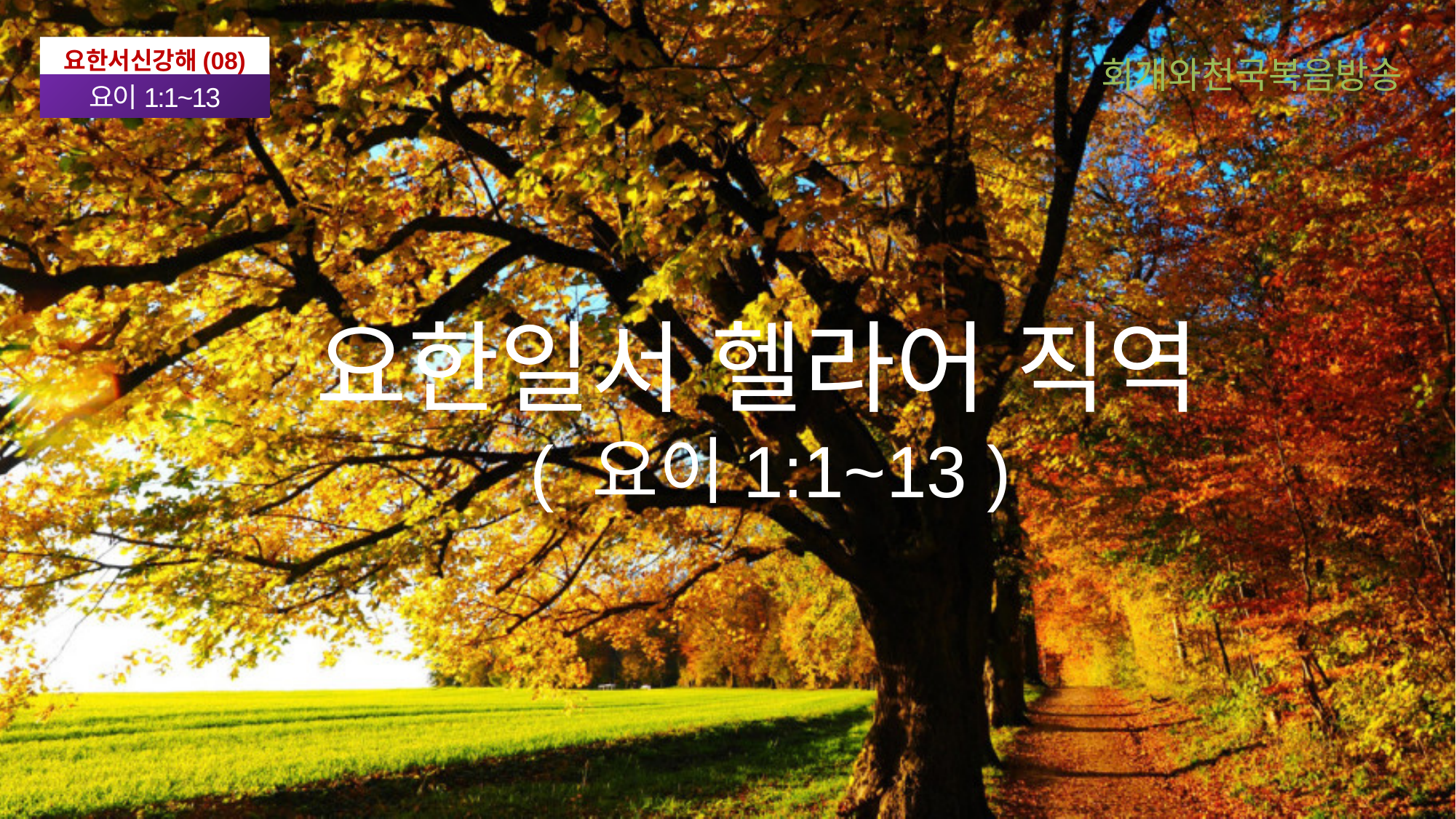

요한서신강해(08)
요이1:1~13

회개와천국복음방송
요한일서 헬라어 직역
( 요이1:1~13 )